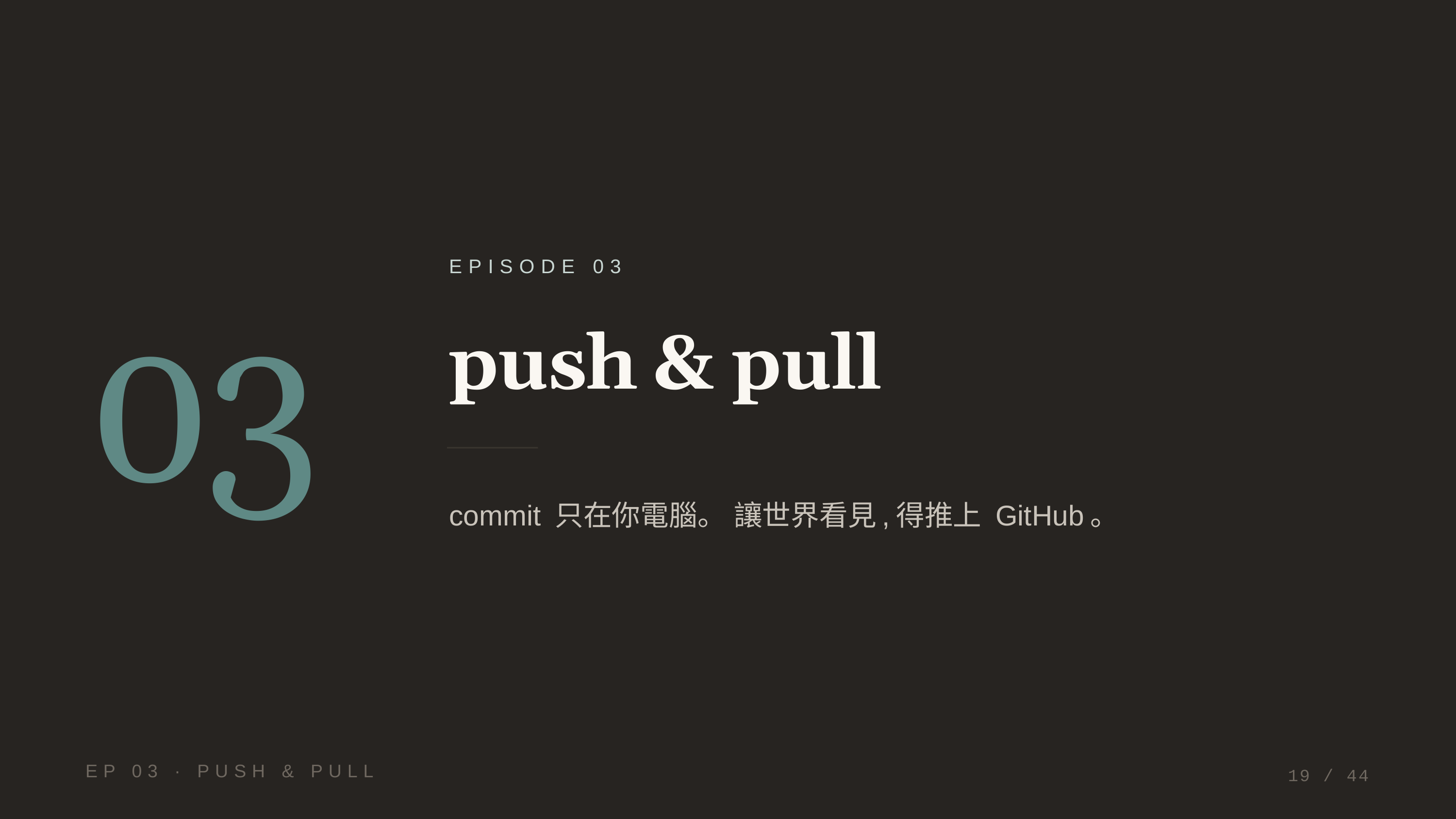

EPISODE 03
03
push & pull

commit 只在你電腦。 讓世界看見,得推上 GitHub。
EP 03 · PUSH & PULL
19 / 44